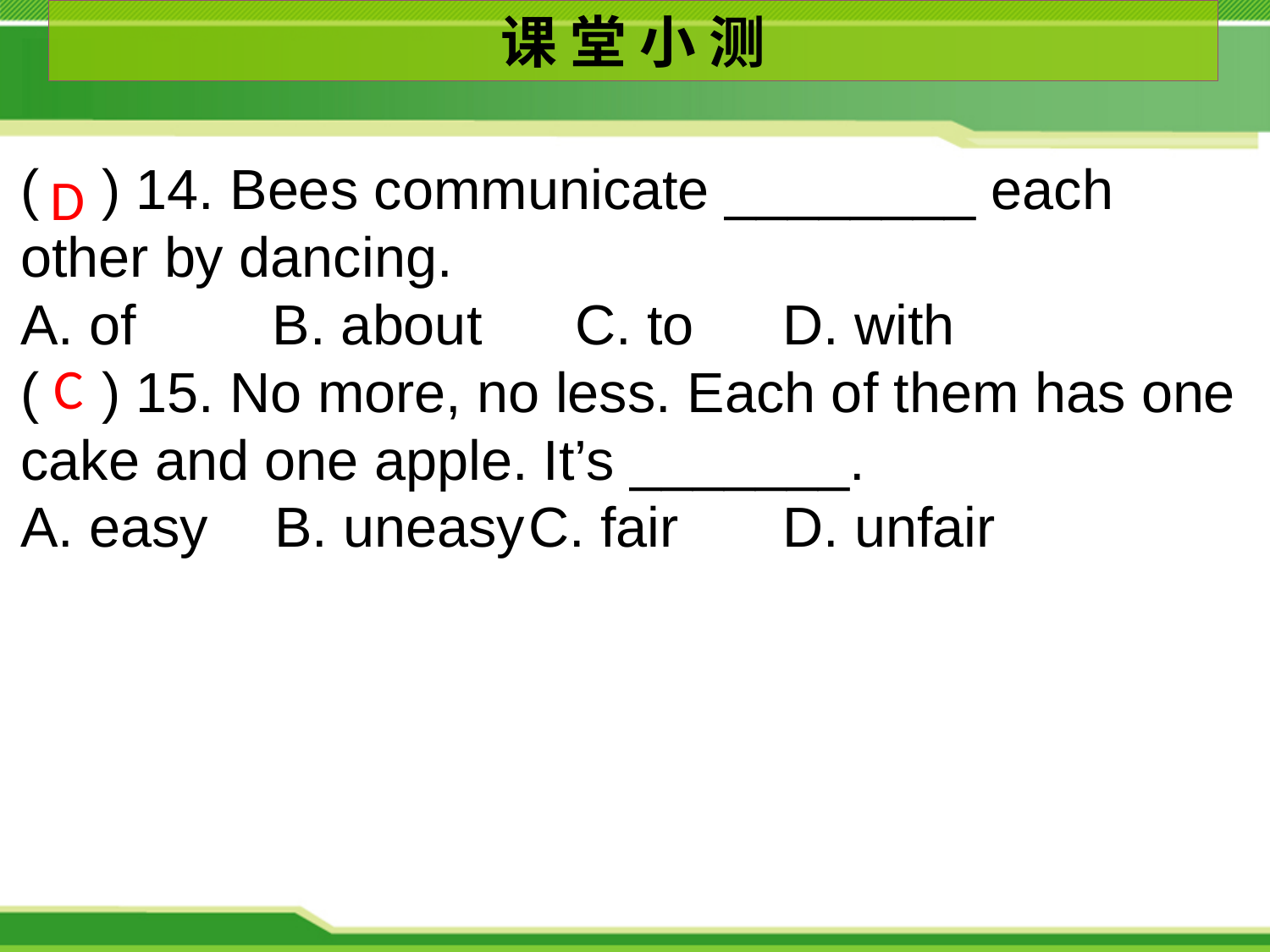

课 堂 小 测
(    ) 14. Bees communicate ________ each other by dancing.
A. of	        B. about	   C. to	D. with
(    ) 15. No more, no less. Each of them has one cake and one apple. It’s _______.
A. easy	B. uneasy	C. fair	D. unfair
D
C